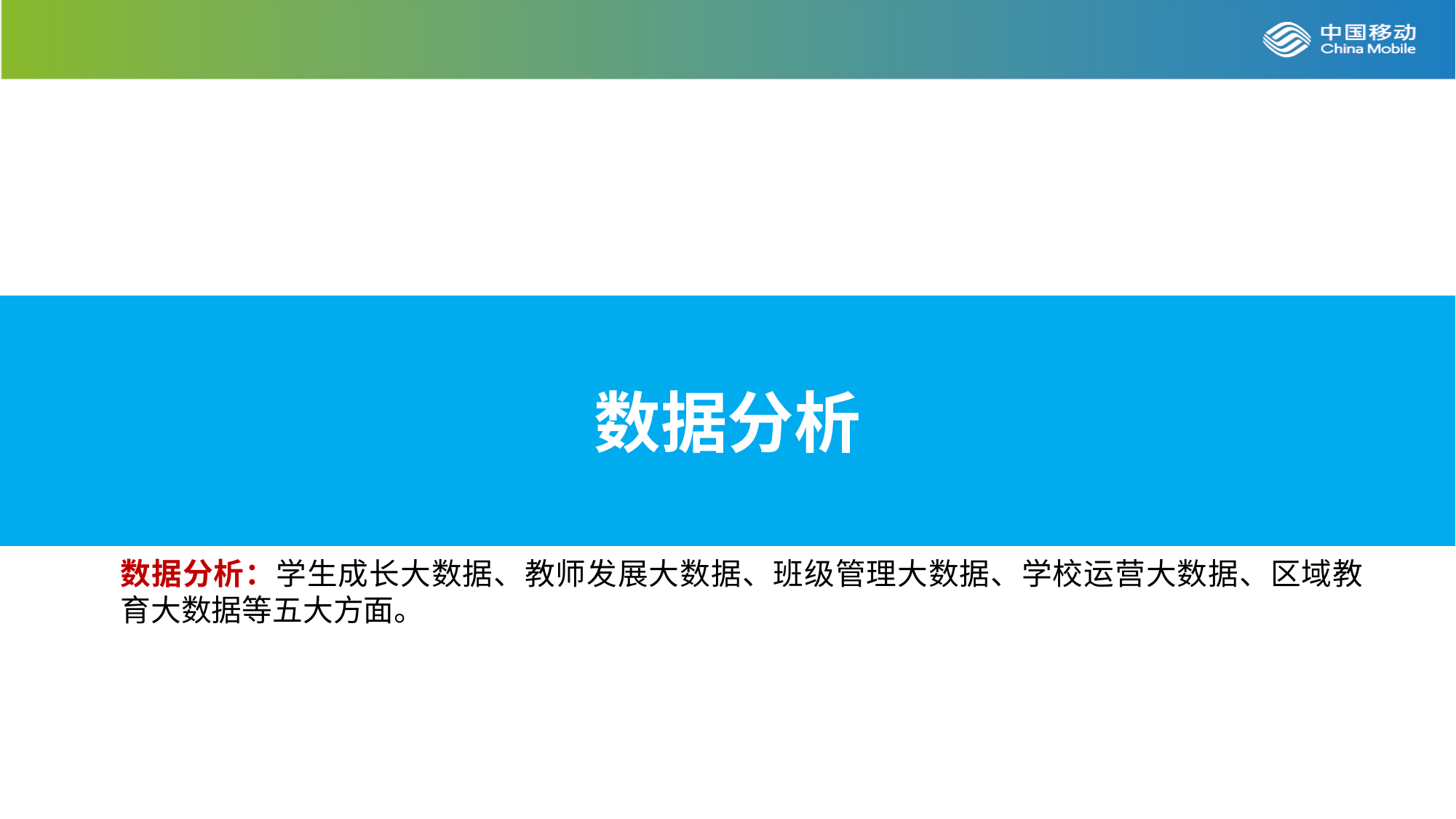

数据分析
数据分析：学生成长大数据、教师发展大数据、班级管理大数据、学校运营大数据、区域教育大数据等五大方面。